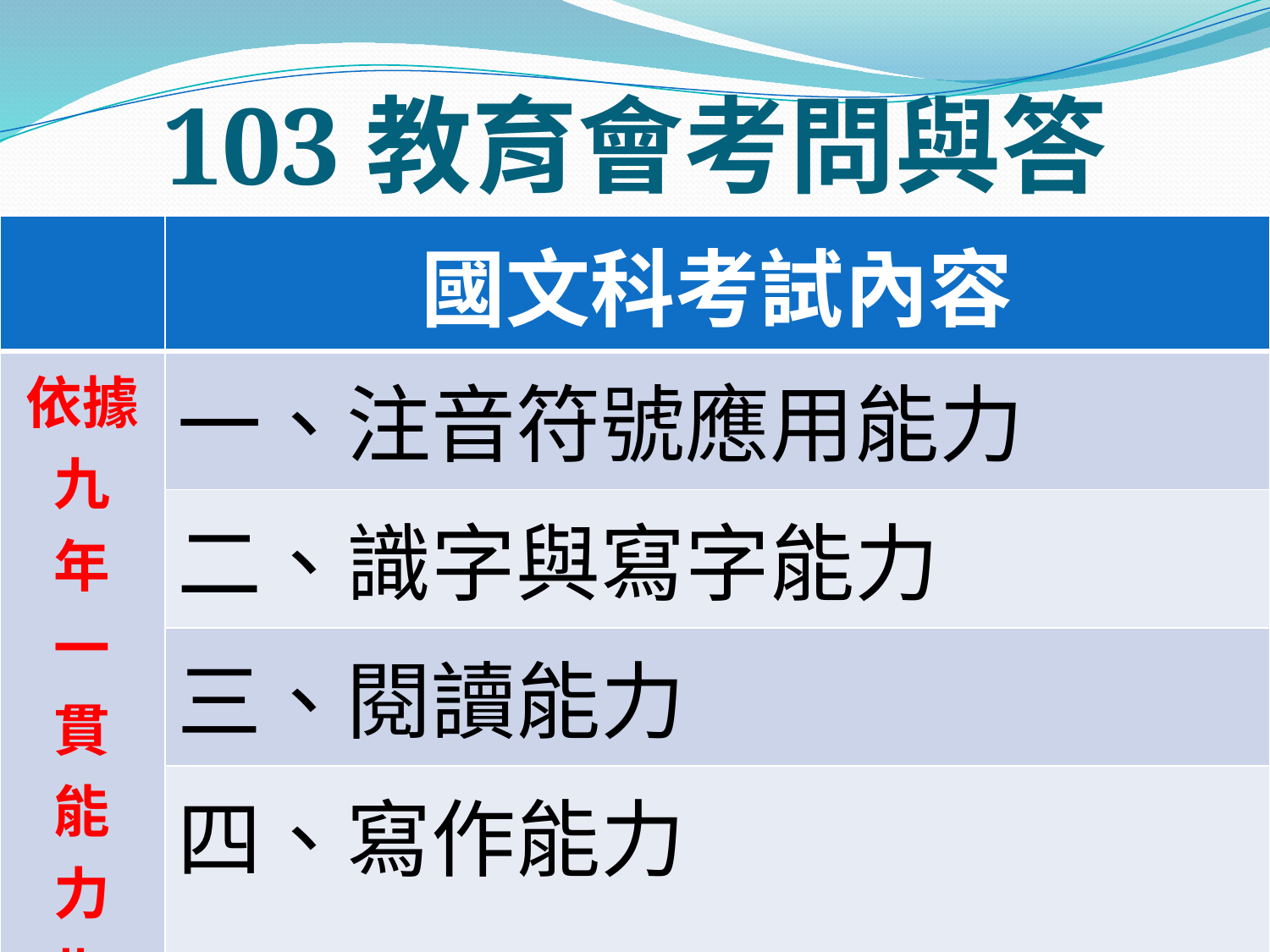

# 103教育會考問與答
|  | 國文科考試內容 |
| --- | --- |
| 依據九 年 一 貫 能 力 指 標 | 一、注音符號應用能力 |
|  | 二、識字與寫字能力 |
|  | 三、閱讀能力 |
|  | 四、寫作能力 |